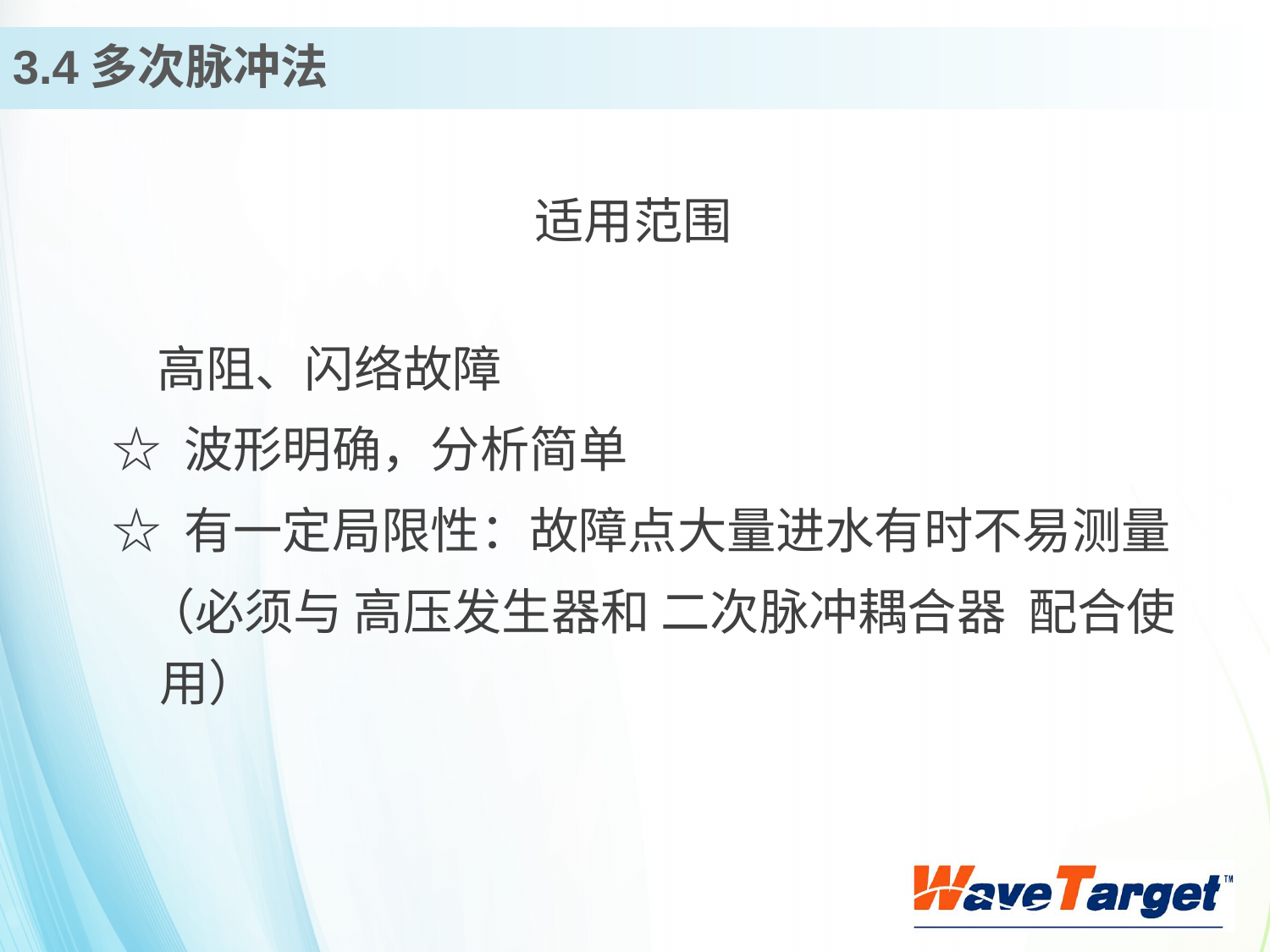

3.4多次脉冲法
适用范围
   高阻、闪络故障
☆ 波形明确，分析简单
☆ 有一定局限性：故障点大量进水有时不易测量
  （必须与 高压发生器和 二次脉冲耦合器  配合使用）